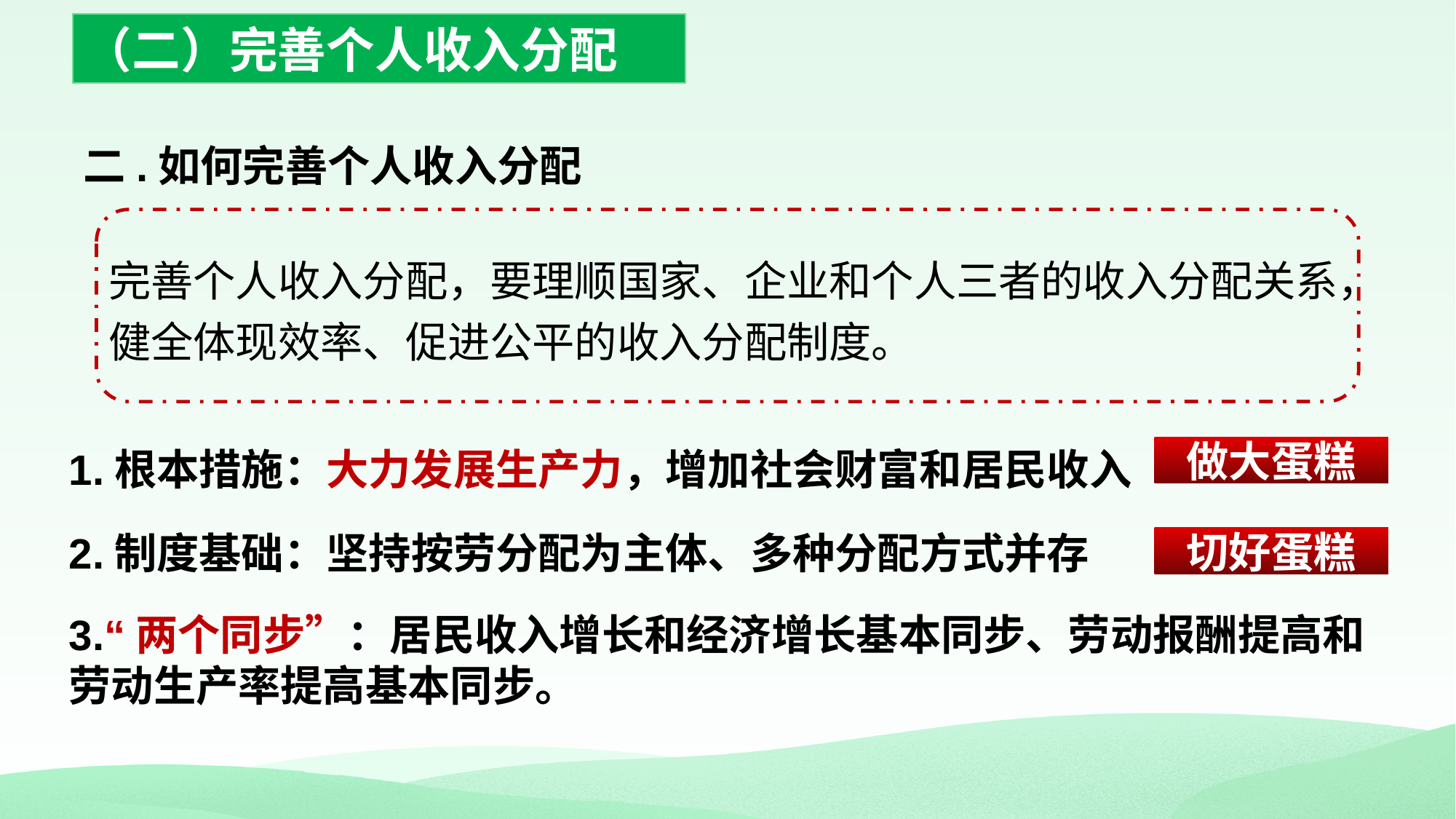

（二）完善个人收入分配
二.如何完善个人收入分配

完善个人收入分配，要理顺国家、企业和个人三者的收入分配关系，
健全体现效率、促进公平的收入分配制度。
做大蛋糕
1.根本措施：大力发展生产力，增加社会财富和居民收入
2.制度基础：坚持按劳分配为主体、多种分配方式并存
切好蛋糕
3.“两个同步”：居民收入增长和经济增长基本同步、劳动报酬提高和劳动生产率提高基本同步。